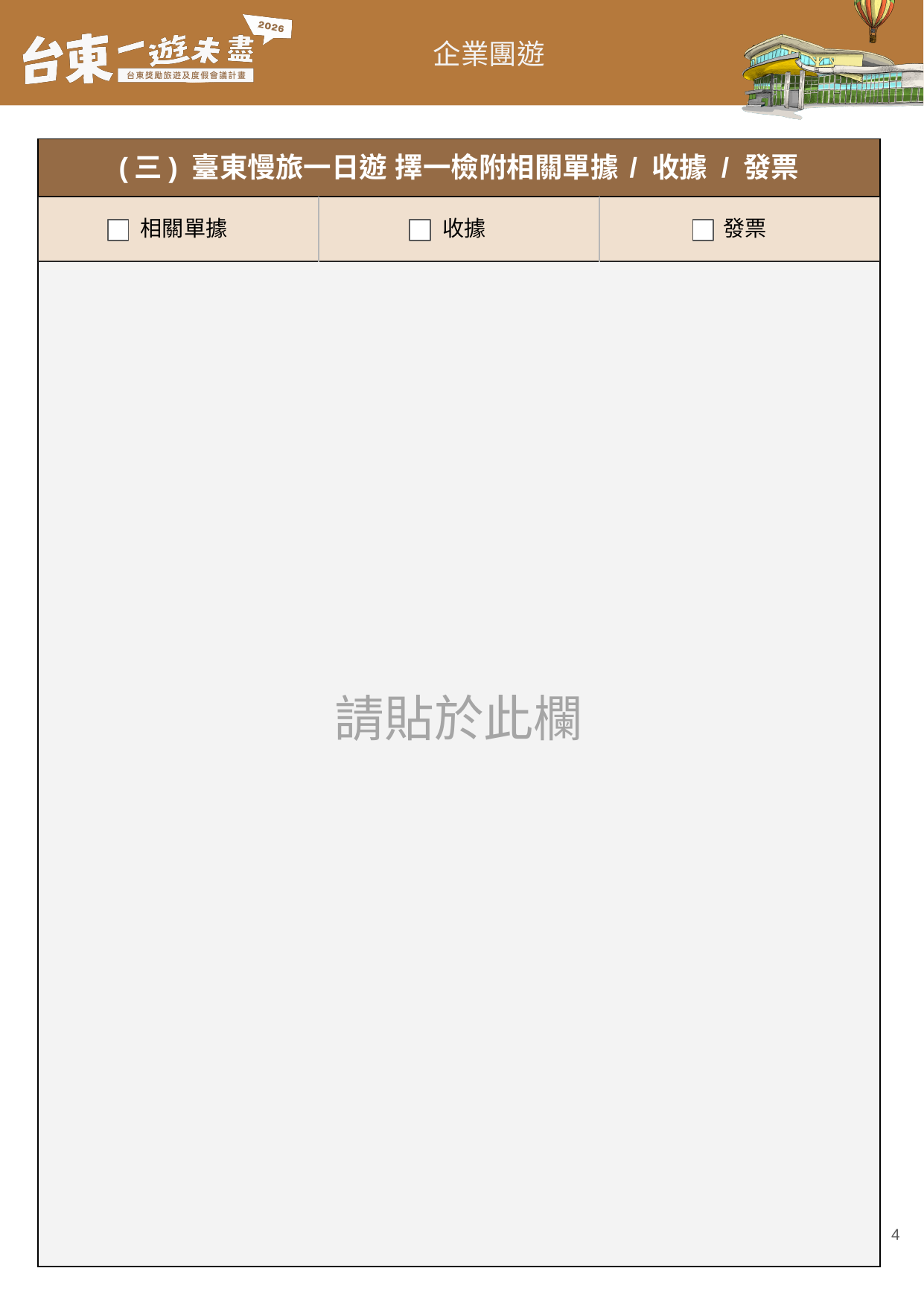

| (三) 臺東慢旅一日遊 擇一檢附相關單據 / 收據 / 發票 |
| --- |
| 請貼於此欄 |
| 相關單據 | 收據 | 發票 |
| --- | --- | --- |

如本頁面不足，
請於左側複製本投影片
進行新增
4